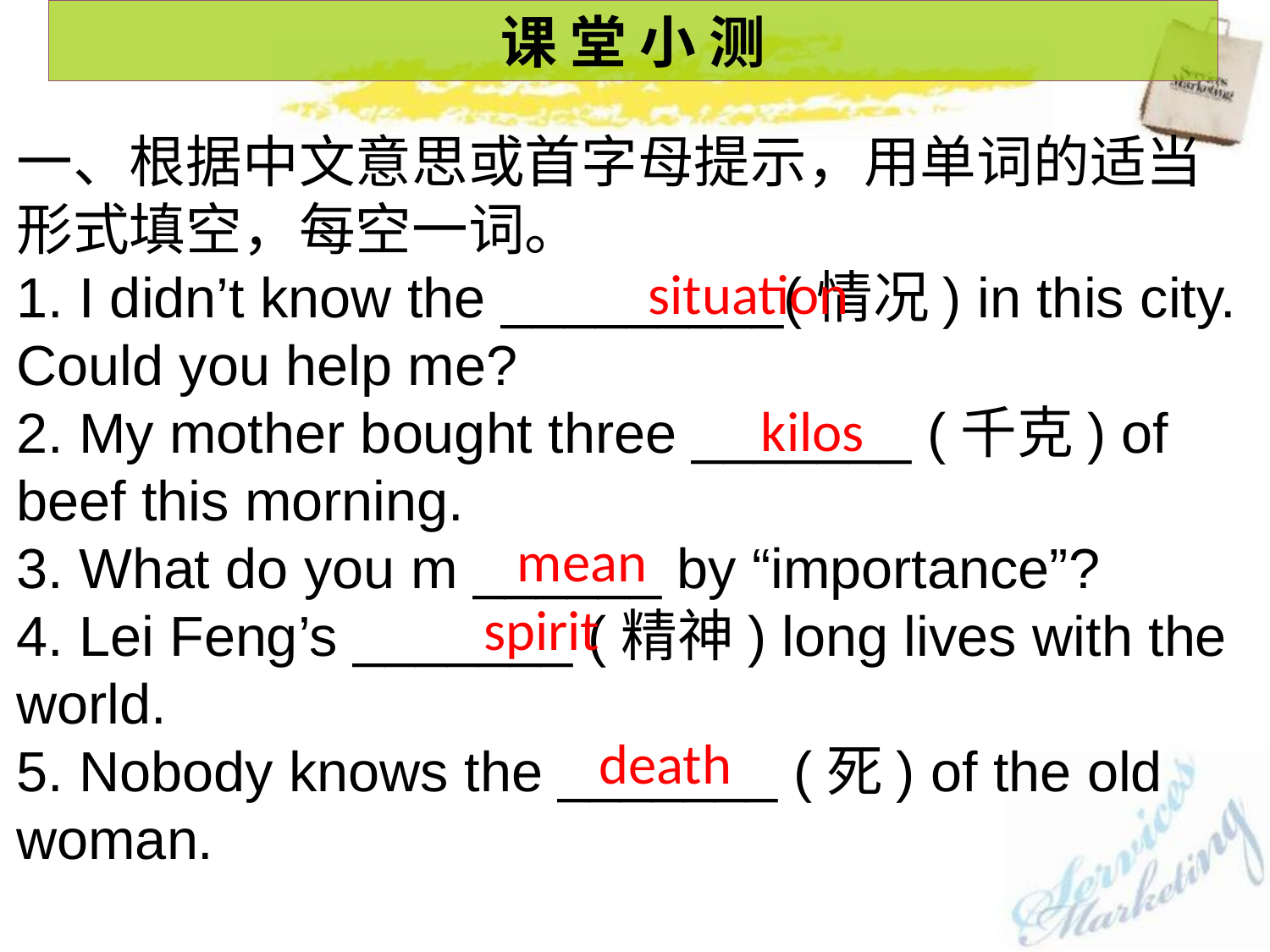

课 堂 小 测
一、根据中文意思或首字母提示，用单词的适当形式填空，每空一词。
1. I didn’t know the _________(情况) in this city. Could you help me?
2. My mother bought three _______ (千克) of beef this morning.
3. What do you m ______ by “importance”?
4. Lei Feng’s _______ (精神) long lives with the world.
5. Nobody knows the _______ (死) of the old woman.
situation
kilos
mean
spirit
death